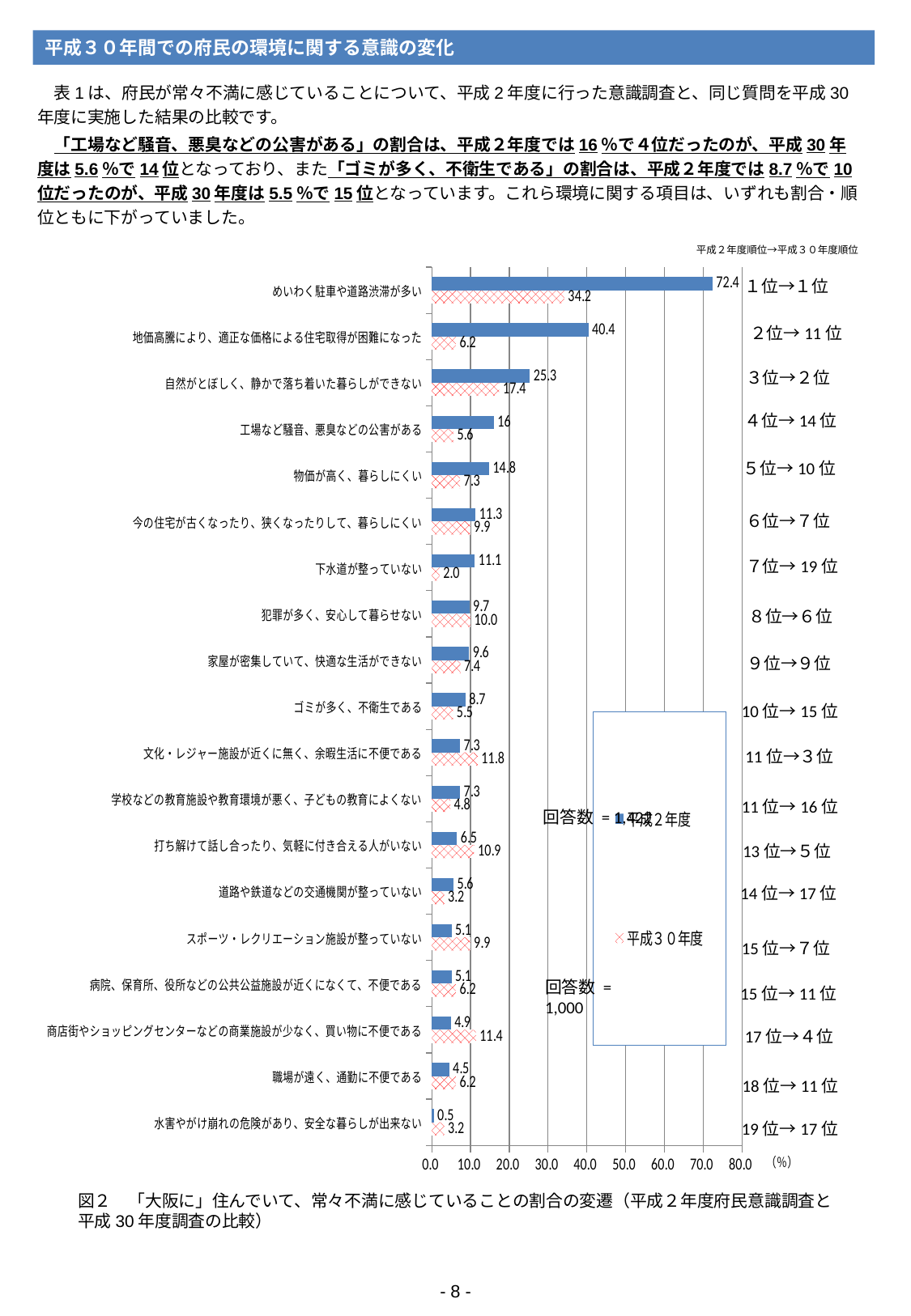

平成３０年間での府民の環境に関する意識の変化
　表1は、府民が常々不満に感じていることについて、平成2年度に行った意識調査と、同じ質問を平成30年度に実施した結果の比較です。
　「工場など騒音、悪臭などの公害がある」の割合は、平成２年度では16％で４位だったのが、平成30年度は5.6％で14位となっており、また「ゴミが多く、不衛生である」の割合は、平成２年度では8.7％で10位だったのが、平成30年度は5.5％で15位となっています。これら環境に関する項目は、いずれも割合・順位ともに下がっていました。

### Chart

| Category |  |  |
|---|---|---|
| 水害やがけ崩れの危険があり、安全な暮らしが出来ない | 3.2 | 0.5 |
| 職場が遠く、通勤に不便である | 6.2 | 4.5 |
| 商店街やショッピングセンターなどの商業施設が少なく、買い物に不便である | 11.4 | 4.9 |
| 病院、保育所、役所などの公共公益施設が近くになくて、不便である | 6.2 | 5.1 |
| スポーツ・レクリエーション施設が整っていない | 9.9 | 5.1 |
| 道路や鉄道などの交通機関が整っていない | 3.2 | 5.6 |
| 打ち解けて話し合ったり、気軽に付き合える人がいない | 10.9 | 6.5 |
| 学校などの教育施設や教育環境が悪く、子どもの教育によくない | 4.8 | 7.3 |
| 文化・レジャー施設が近くに無く、余暇生活に不便である | 11.8 | 7.3 |
| ゴミが多く、不衛生である | 5.5 | 8.7 |
| 家屋が密集していて、快適な生活ができない | 7.4 | 9.6 |
| 犯罪が多く、安心して暮らせない | 10.0 | 9.7 |
| 下水道が整っていない | 2.0 | 11.1 |
| 今の住宅が古くなったり、狭くなったりして、暮らしにくい | 9.9 | 11.3 |
| 物価が高く、暮らしにくい | 7.3 | 14.8 |
| 工場など騒音、悪臭などの公害がある | 5.6 | 16.0 |
| 自然がとぼしく、静かで落ち着いた暮らしができない | 17.4 | 25.3 |
| 地価高騰により、適正な価格による住宅取得が困難になった | 6.2 | 40.4 |
| めいわく駐車や道路渋滞が多い | 34.2 | 72.4 |
平成２年度順位→平成３０年度順位
１位→１位
３位→２位
４位→14位
５位→10位
６位→７位
７位→19位
８位→６位
９位→９位
10位→15位
11位→３位
11位→16位
13位→５位
14位→17位
15位→７位
15位→11位
17位→４位
18位→11位
19位→17位
２位→11位

回答数 = 1,422
回答数 = 1,000
図２　「大阪に」住んでいて、常々不満に感じていることの割合の変遷（平成２年度府民意識調査と平成30年度調査の比較）
- 8 -